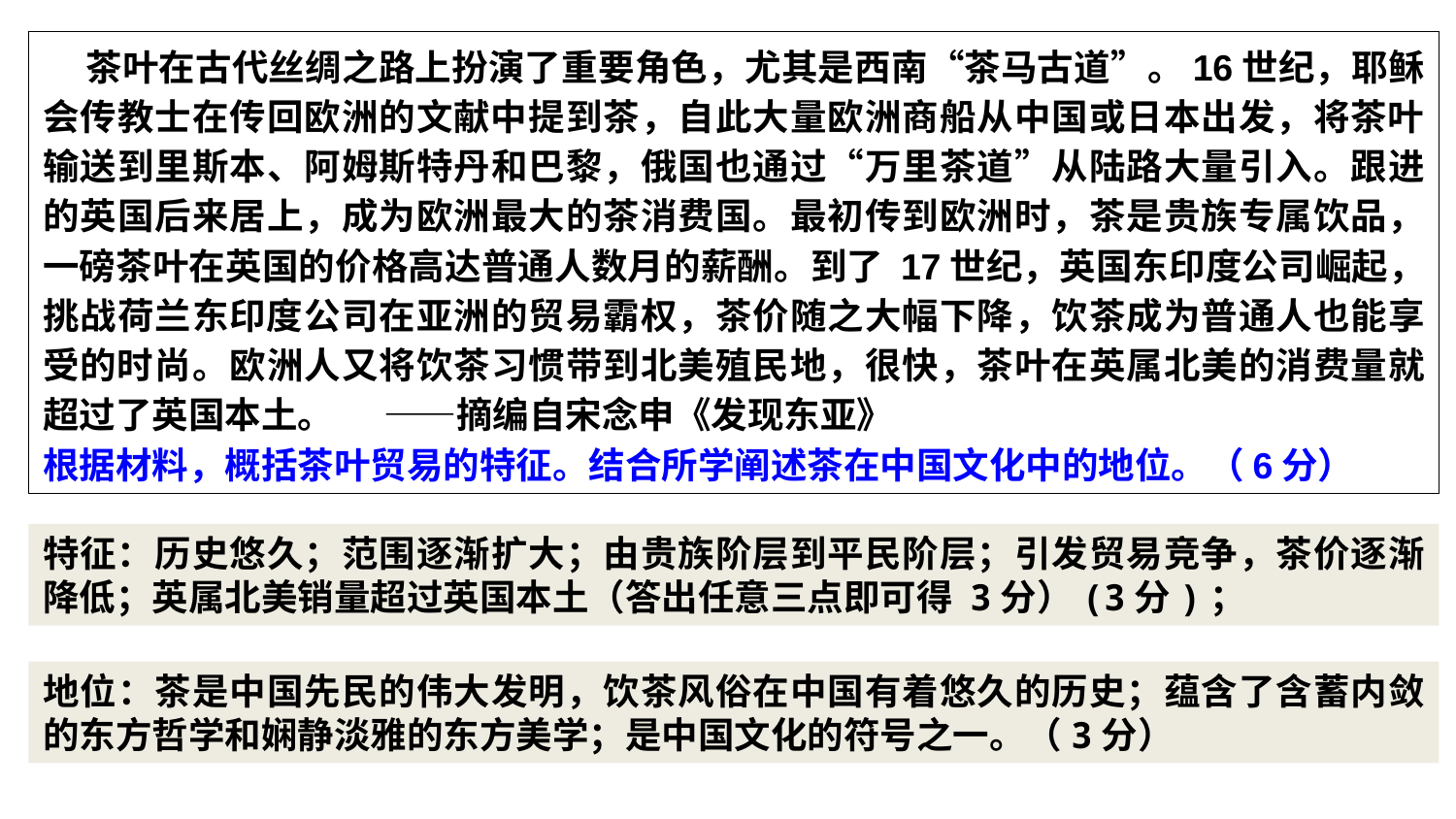

茶叶在古代丝绸之路上扮演了重要角色，尤其是西南“茶马古道”。16世纪，耶稣会传教士在传回欧洲的文献中提到茶，自此大量欧洲商船从中国或日本出发，将茶叶输送到里斯本、阿姆斯特丹和巴黎，俄国也通过“万里茶道”从陆路大量引入。跟进的英国后来居上，成为欧洲最大的茶消费国。最初传到欧洲时，茶是贵族专属饮品，一磅茶叶在英国的价格高达普通人数月的薪酬。到了 17世纪，英国东印度公司崛起，挑战荷兰东印度公司在亚洲的贸易霸权，茶价随之大幅下降，饮茶成为普通人也能享受的时尚。欧洲人又将饮茶习惯带到北美殖民地，很快，茶叶在英属北美的消费量就超过了英国本土。      ——摘编自宋念申《发现东亚》
根据材料，概括茶叶贸易的特征。结合所学阐述茶在中国文化中的地位。（6分）
特征：历史悠久；范围逐渐扩大；由贵族阶层到平民阶层；引发贸易竞争，茶价逐渐降低；英属北美销量超过英国本土（答出任意三点即可得 3分）(3分)；
地位：茶是中国先民的伟大发明，饮茶风俗在中国有着悠久的历史；蕴含了含蓄内敛的东方哲学和娴静淡雅的东方美学；是中国文化的符号之一。（3分）